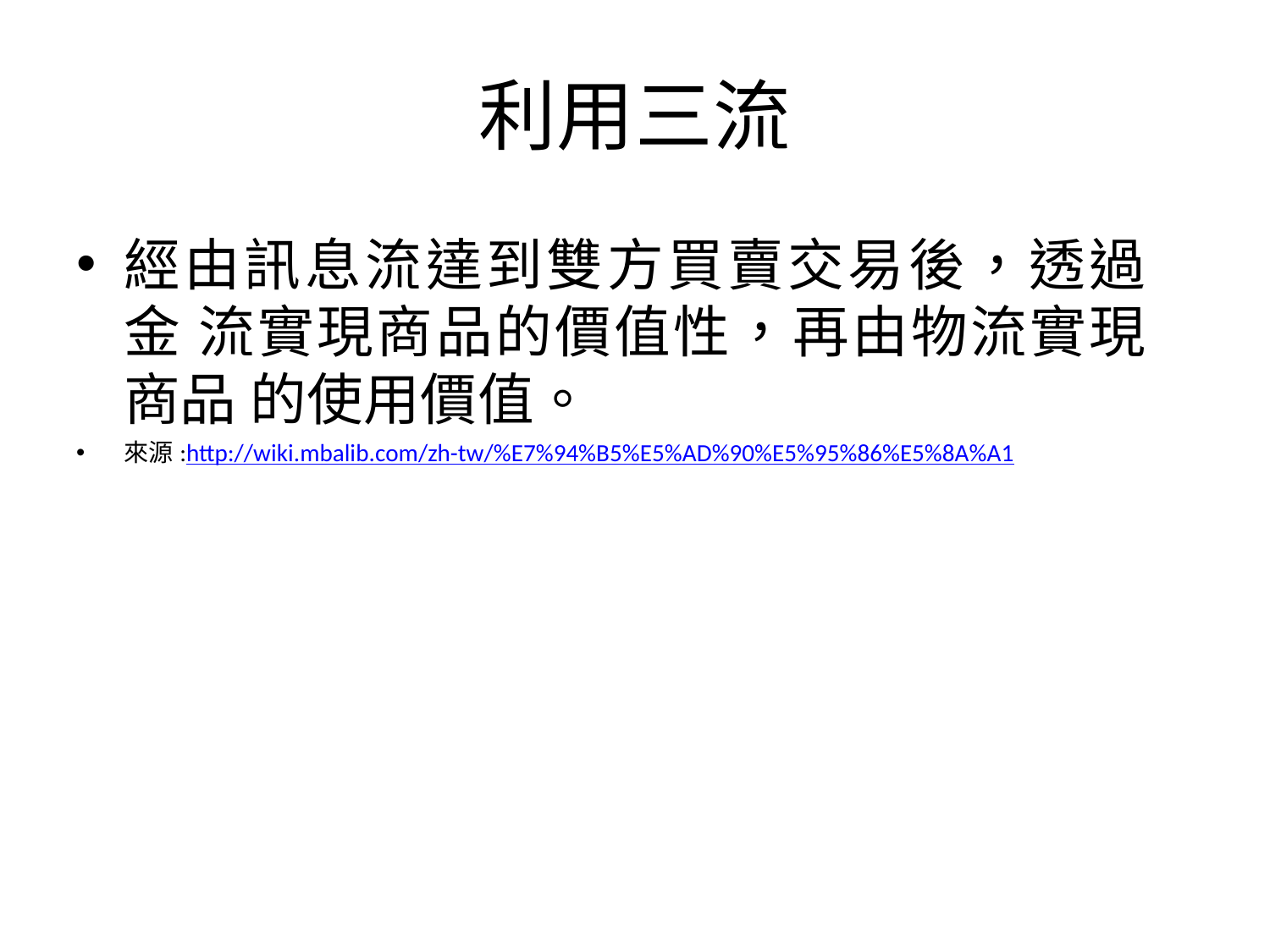

# 利用三流
經由訊息流達到雙方買賣交易後，透過金 流實現商品的價值性，再由物流實現商品 的使用價值。
來源:http://wiki.mbalib.com/zh-tw/%E7%94%B5%E5%AD%90%E5%95%86%E5%8A%A1